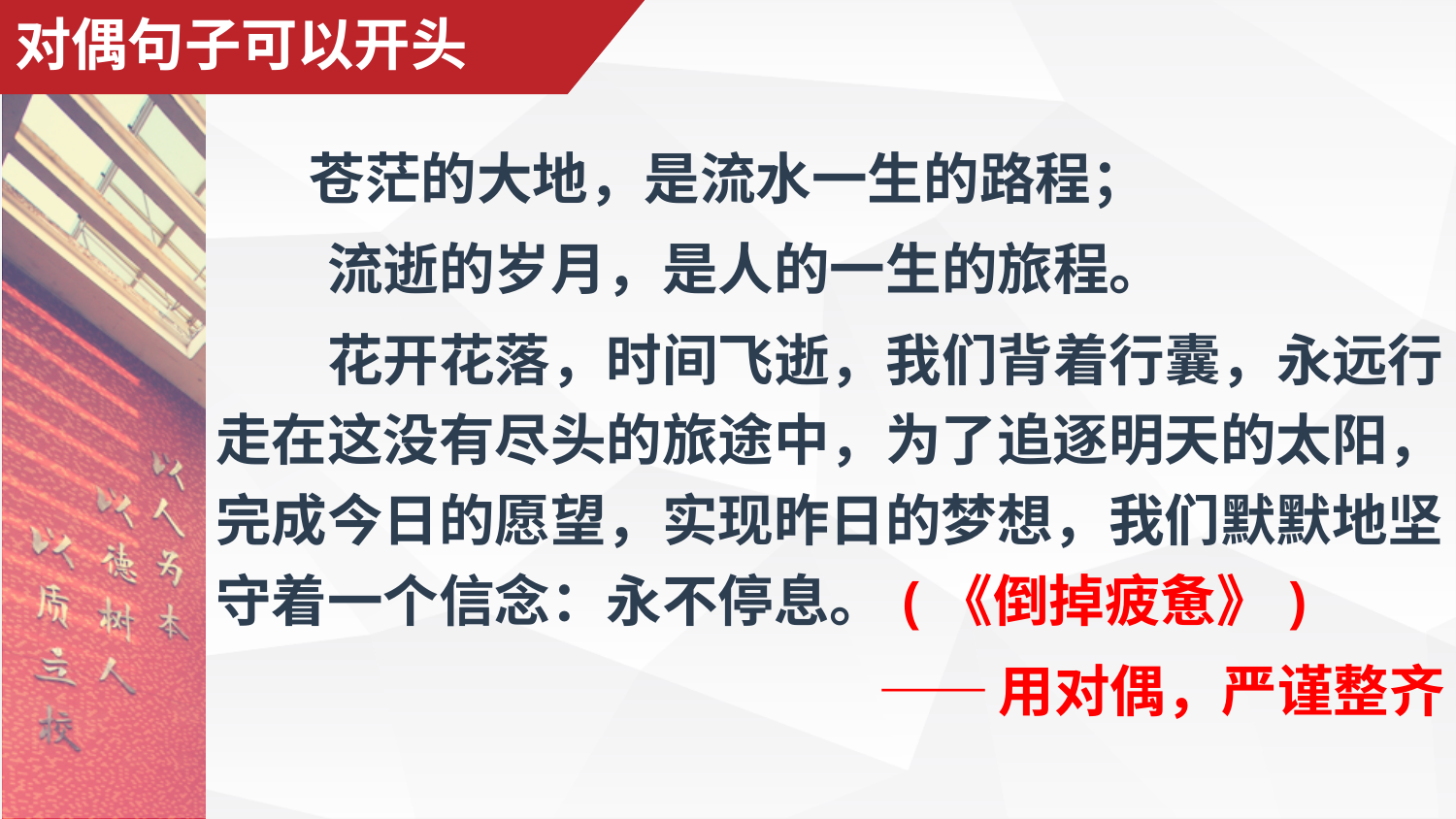

# 对偶句子可以开头
          苍茫的大地，是流水一生的路程；
　　流逝的岁月，是人的一生的旅程。
　　花开花落，时间飞逝，我们背着行囊，永远行走在这没有尽头的旅途中，为了追逐明天的太阳，完成今日的愿望，实现昨日的梦想，我们默默地坚守着一个信念：永不停息。(《倒掉疲惫》)
——用对偶，严谨整齐